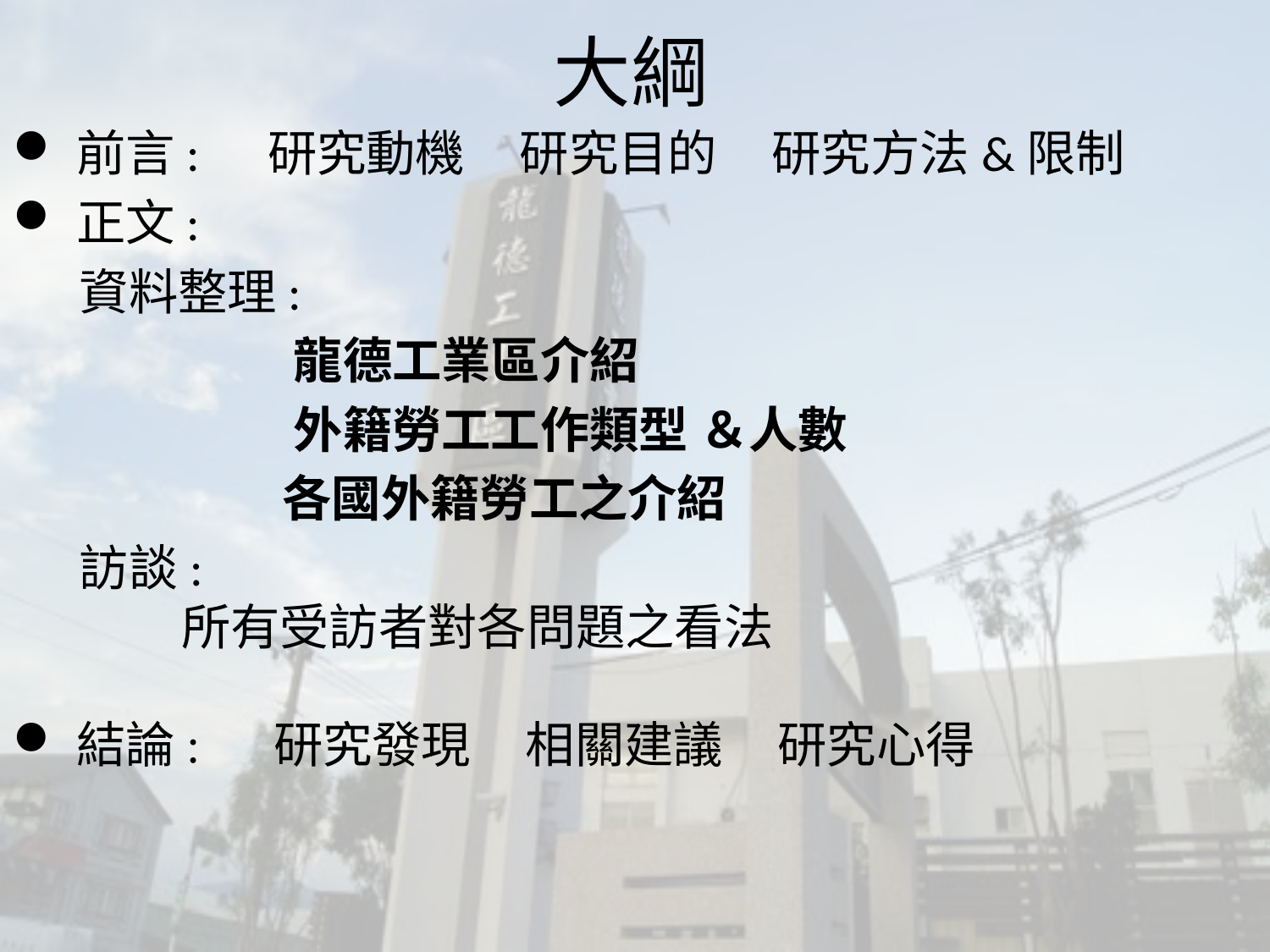

# 大綱
前言:     研究動機     研究目的     研究方法&限制
正文:
     資料整理:
                        龍德工業區介紹
                        外籍勞工工作類型 ＆人數
                       各國外籍勞工之介紹
     訪談:
              所有受訪者對各問題之看法

結論:     研究發現     相關建議     研究心得